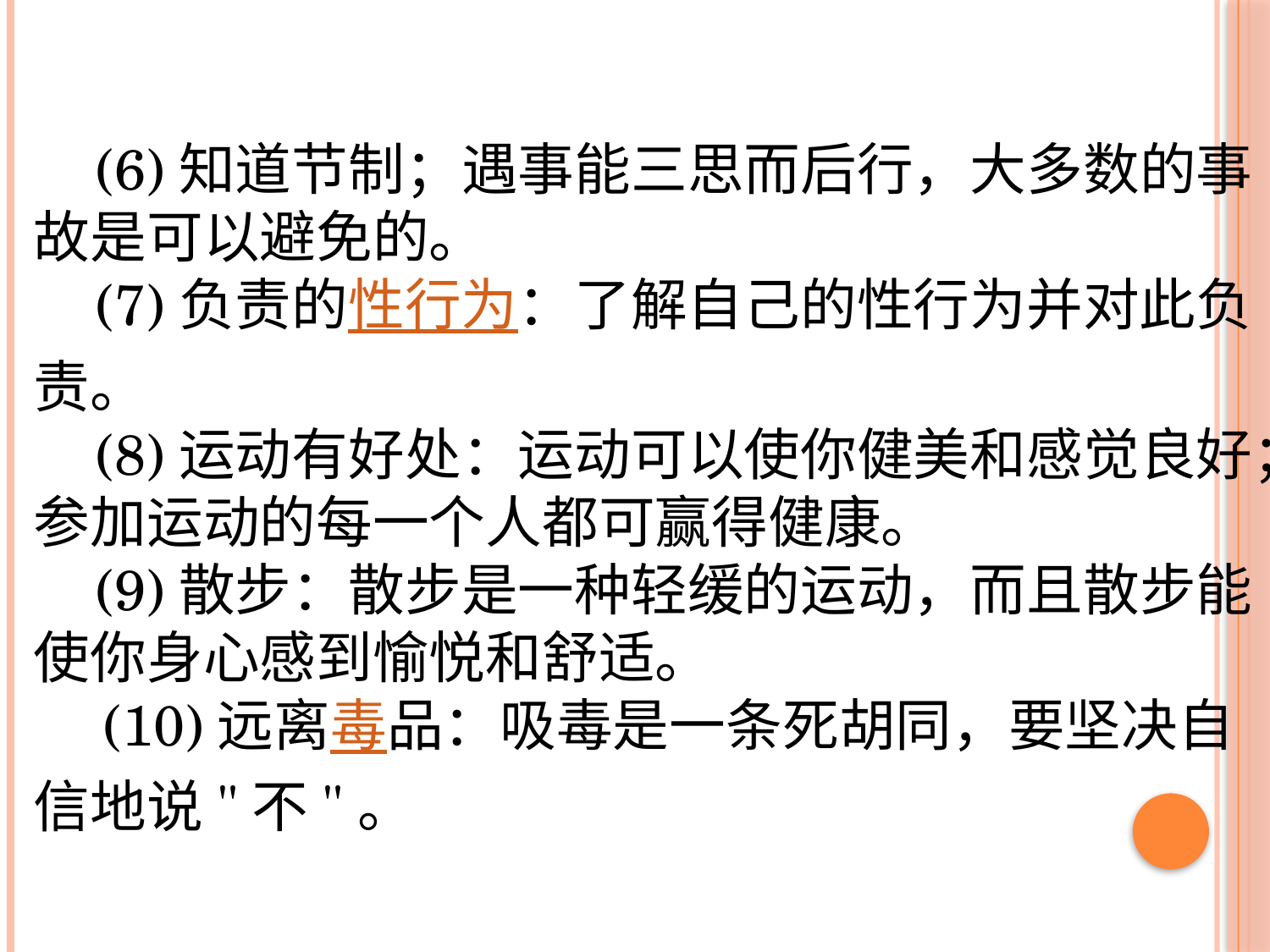

#
    (6)知道节制；遇事能三思而后行，大多数的事故是可以避免的。
    (7)负责的性行为：了解自己的性行为并对此负责。
    (8)运动有好处：运动可以使你健美和感觉良好；参加运动的每一个人都可赢得健康。
    (9)散步：散步是一种轻缓的运动，而且散步能使你身心感到愉悦和舒适。
　(10)远离毒品：吸毒是一条死胡同，要坚决自信地说"不"。